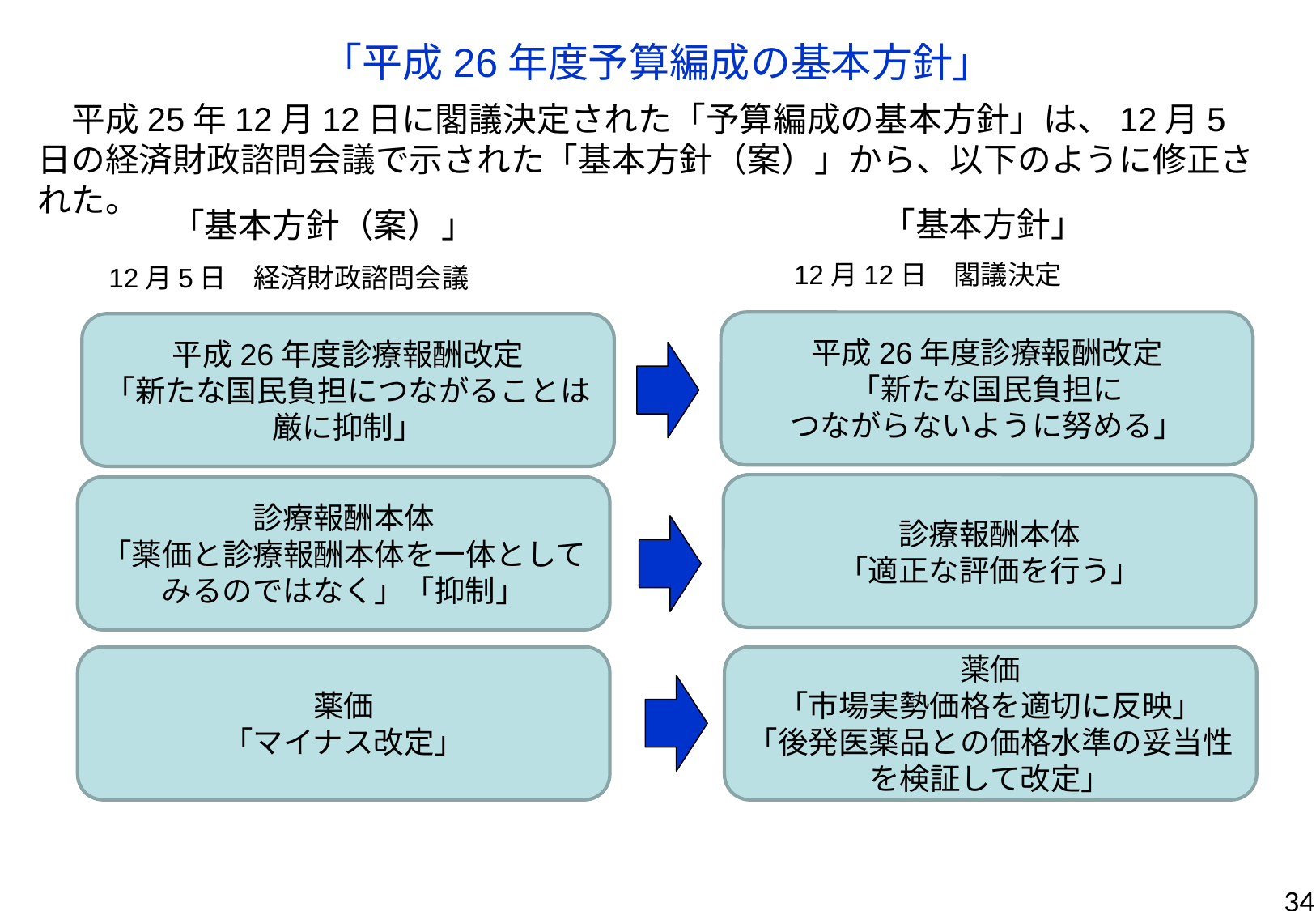

「平成26年度予算編成の基本方針」
　平成25年12月12日に閣議決定された「予算編成の基本方針」は、12月5日の経済財政諮問会議で示された「基本方針（案）」から、以下のように修正された。
「基本方針」
「基本方針（案）」
12月12日　閣議決定
12月5日　経済財政諮問会議
平成26年度診療報酬改定
「新たな国民負担に
つながらないように努める」
平成26年度診療報酬改定
「新たな国民負担につながることは厳に抑制」

診療報酬本体
「適正な評価を行う」
診療報酬本体
「薬価と診療報酬本体を一体としてみるのではなく」「抑制」

薬価
「マイナス改定」
薬価
「市場実勢価格を適切に反映」
「後発医薬品との価格水準の妥当性を検証して改定」

34